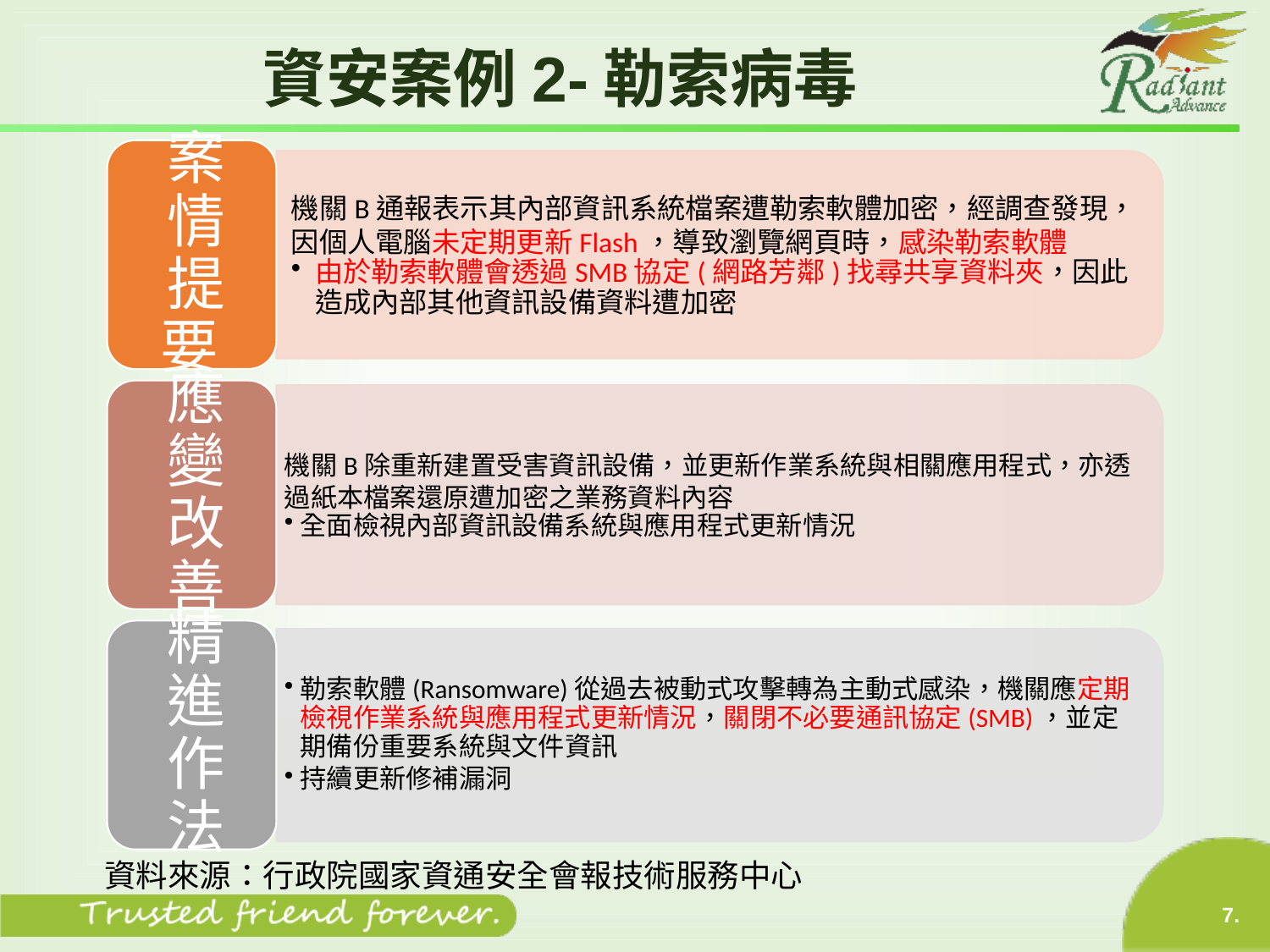

# 資安案例2-勒索病毒
機關B通報表示其內部資訊系統檔案遭勒索軟體加密，經調查發現，因個人電腦未定期更新Flash，導致瀏覽網頁時，感染勒索軟體
由於勒索軟體會透過SMB協定(網路芳鄰)找尋共享資料夾，因此造成內部其他資訊設備資料遭加密
案情提要
機關B除重新建置受害資訊設備，並更新作業系統與相關應用程式，亦透過紙本檔案還原遭加密之業務資料內容
全面檢視內部資訊設備系統與應用程式更新情況
應變改善
勒索軟體(Ransomware)從過去被動式攻擊轉為主動式感染，機關應定期檢視作業系統與應用程式更新情況，關閉不必要通訊協定(SMB)，並定期備份重要系統與文件資訊
持續更新修補漏洞
精進作法
資料來源：行政院國家資通安全會報技術服務中心
7.